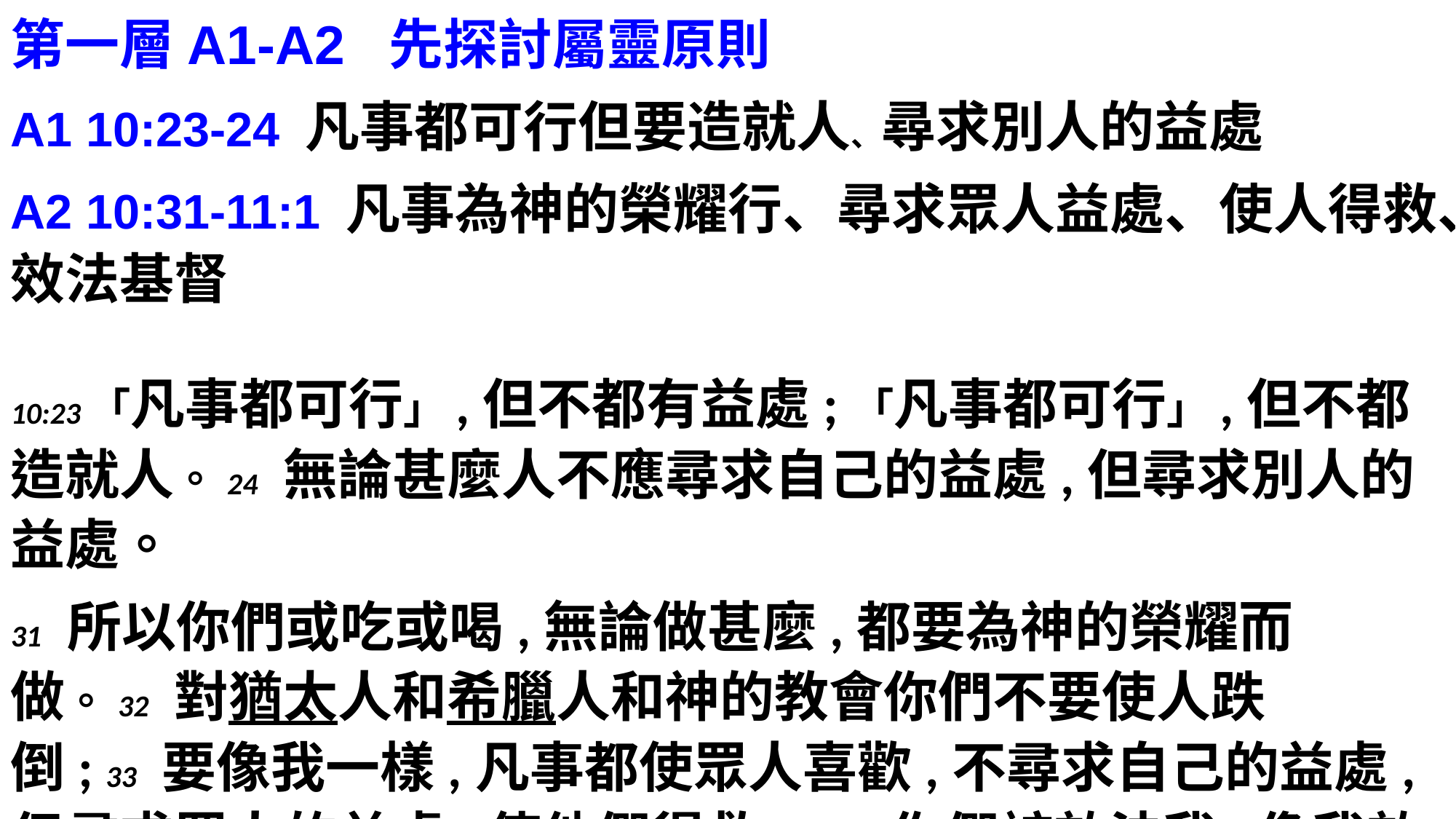

第一層A1-A2  先探討屬靈原則
A1 10:23-24 凡事都可行但要造就人、尋求別人的益處
A2 10:31-11:1 凡事為神的榮耀行、尋求眾人益處、使人得救、效法基督

10:23「凡事都可行」,但不都有益處;「凡事都可行」,但不都造就人。24 無論甚麼人不應尋求自己的益處,但尋求別人的益處。
31 所以你們或吃或喝,無論做甚麼,都要為神的榮耀而做。32 對猶太人和希臘人和神的教會你們不要使人跌倒; 33 要像我一樣,凡事都使眾人喜歡,不尋求自己的益處,但尋求眾人的益處,使他們得救。11:1你們該效法我,像我效法基督一樣。